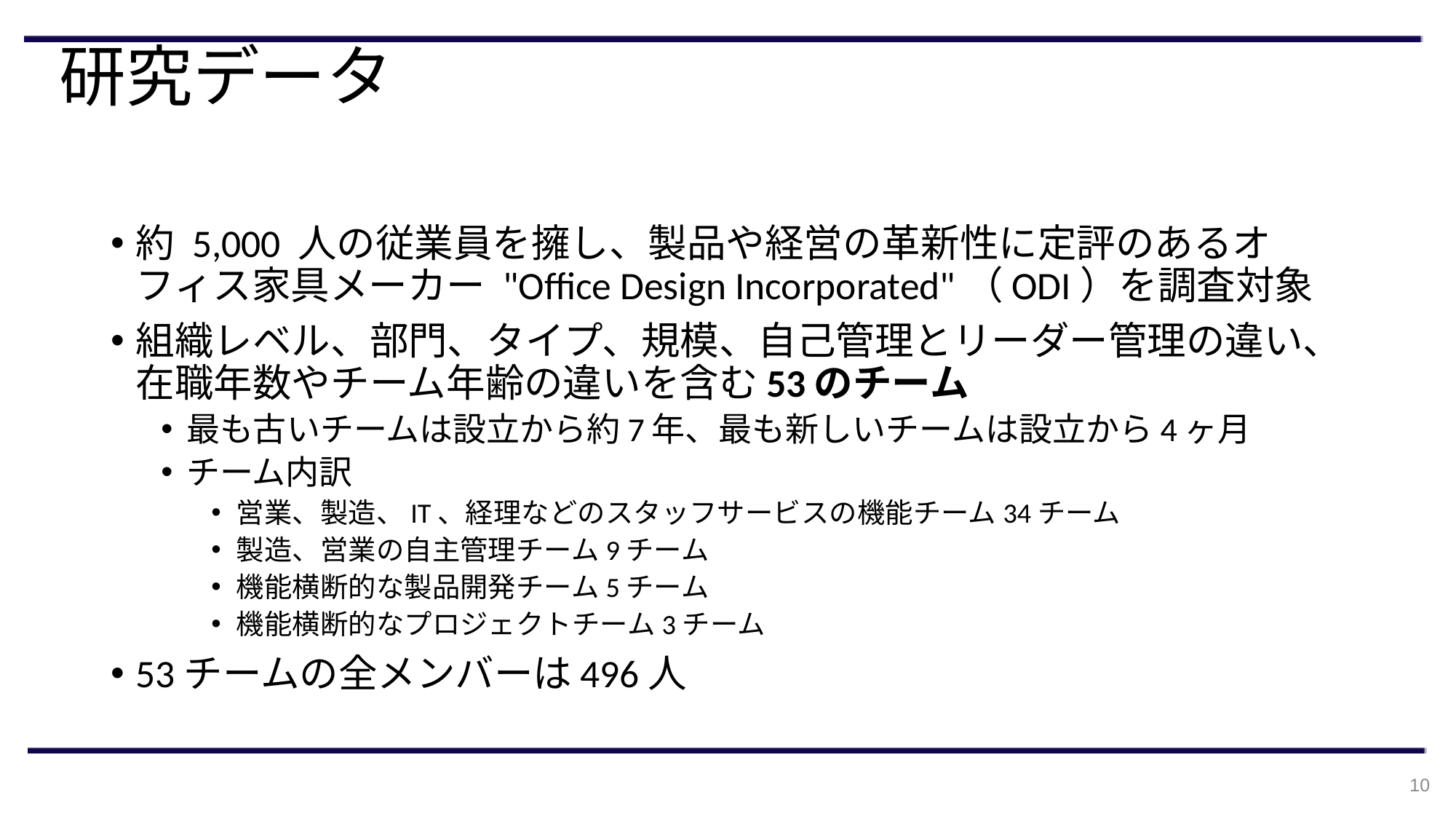

# 研究データ
約 5,000 人の従業員を擁し、製品や経営の革新性に定評のあるオフィス家具メーカー "Office Design Incorporated"（ODI）を調査対象
組織レベル、部門、タイプ、規模、自己管理とリーダー管理の違い、在職年数やチーム年齢の違いを含む53のチーム
最も古いチームは設立から約7年、最も新しいチームは設立から4ヶ月
チーム内訳
営業、製造、IT、経理などのスタッフサービスの機能チーム34チーム
製造、営業の自主管理チーム9チーム
機能横断的な製品開発チーム5チーム
機能横断的なプロジェクトチーム3チーム
53チームの全メンバーは496人
10